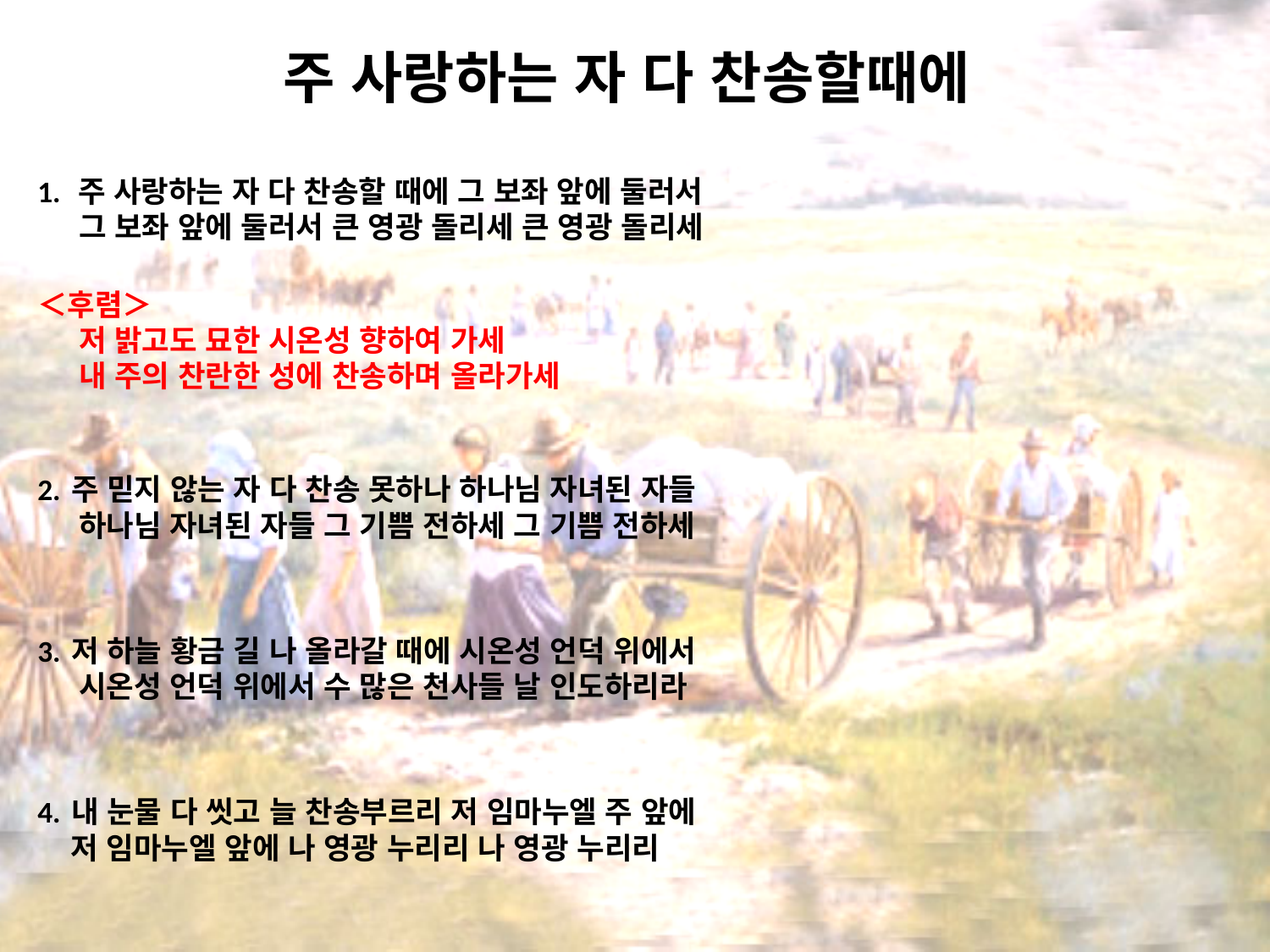

# 주 사랑하는 자 다 찬송할때에
1.  주 사랑하는 자 다 찬송할 때에 그 보좌 앞에 둘러서
     그 보좌 앞에 둘러서 큰 영광 돌리세 큰 영광 돌리세
＜후렴＞
     저 밝고도 묘한 시온성 향하여 가세
     내 주의 찬란한 성에 찬송하며 올라가세
2. 주 믿지 않는 자 다 찬송 못하나 하나님 자녀된 자들
     하나님 자녀된 자들 그 기쁨 전하세 그 기쁨 전하세

3. 저 하늘 황금 길 나 올라갈 때에 시온성 언덕 위에서
     시온성 언덕 위에서 수 많은 천사들 날 인도하리라

4. 내 눈물 다 씻고 늘 찬송부르리 저 임마누엘 주 앞에
    저 임마누엘 앞에 나 영광 누리리 나 영광 누리리